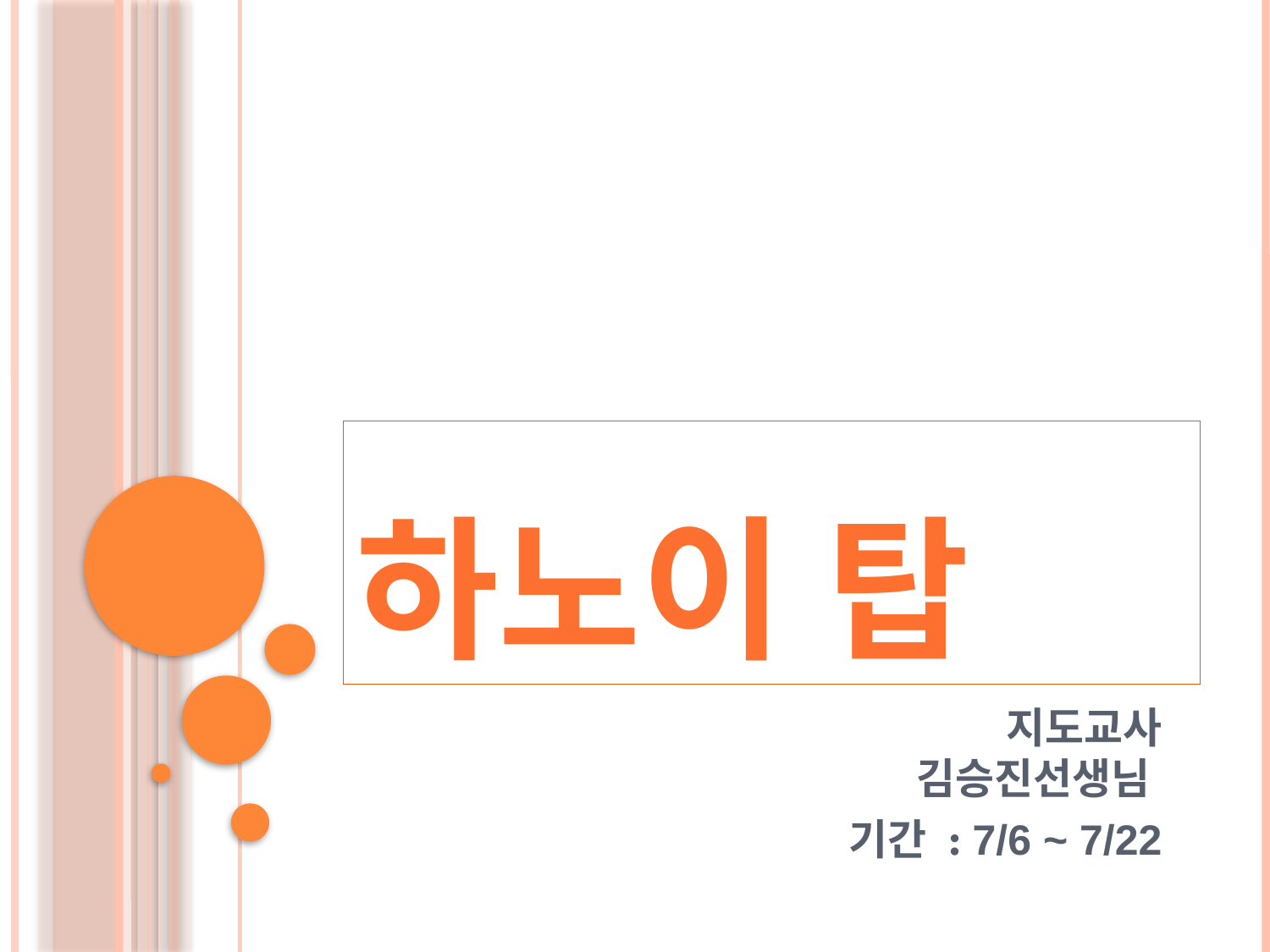

# 하노이 탑
지도교사 김승진선생님
기간 : 7/6 ~ 7/22